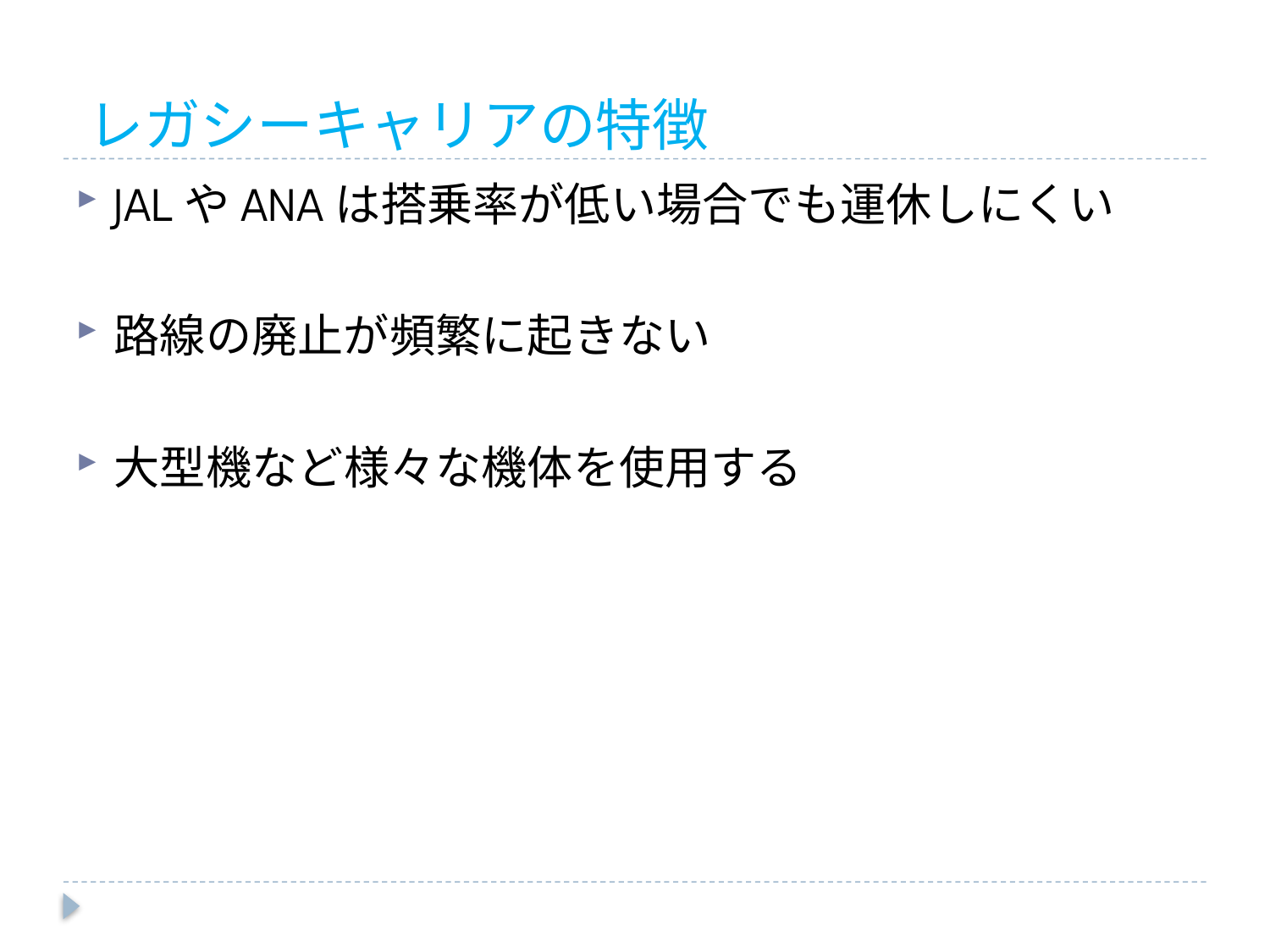

# レガシーキャリアの特徴
JALやANAは搭乗率が低い場合でも運休しにくい

路線の廃止が頻繁に起きない

大型機など様々な機体を使用する